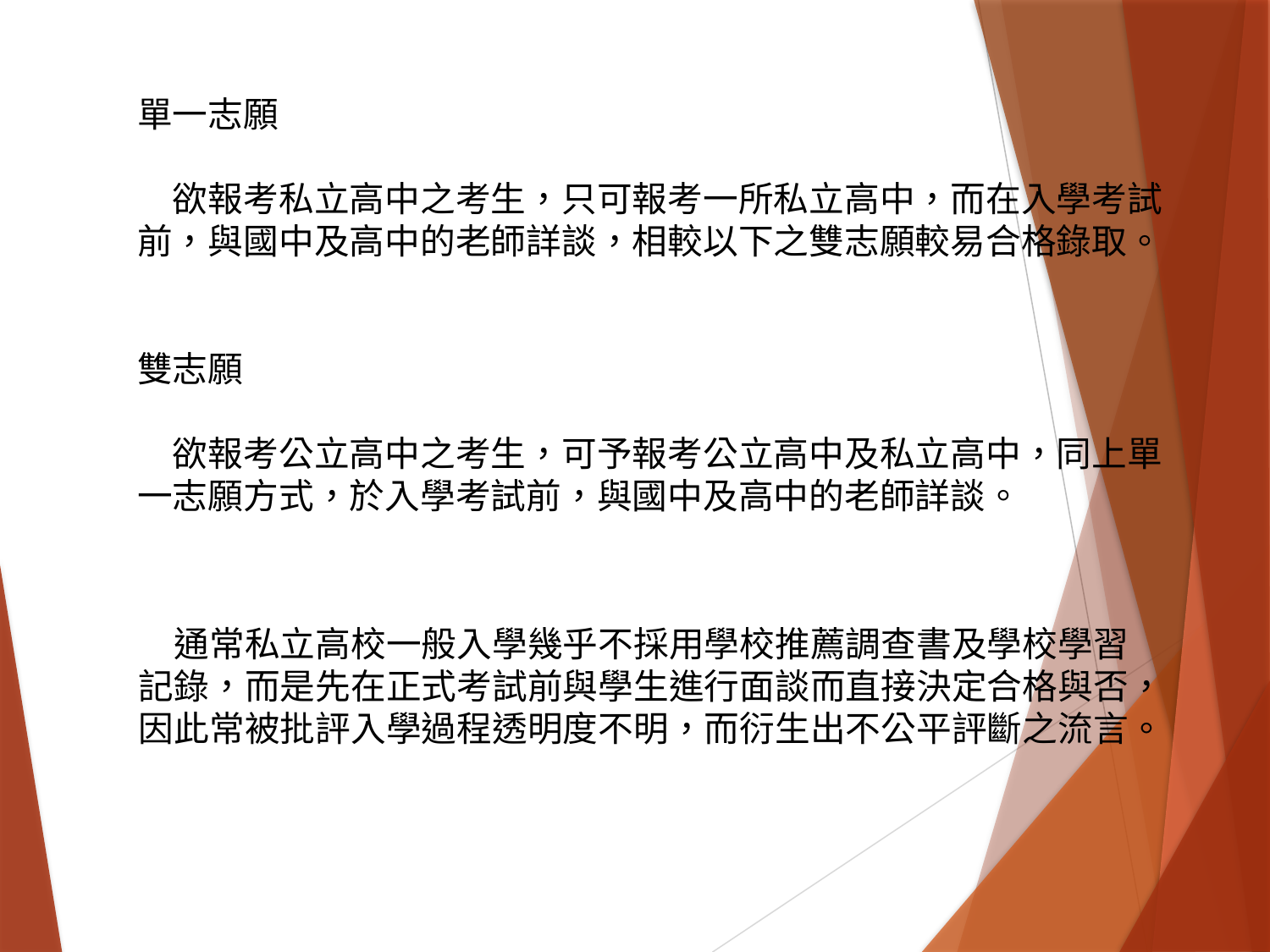

單一志願

　欲報考私立高中之考生，只可報考一所私立高中，而在入學考試前，與國中及高中的老師詳談，相較以下之雙志願較易合格錄取。

雙志願

　欲報考公立高中之考生，可予報考公立高中及私立高中，同上單一志願方式，於入學考試前，與國中及高中的老師詳談。
　通常私立高校一般入學幾乎不採用學校推薦調查書及學校學習記錄，而是先在正式考試前與學生進行面談而直接決定合格與否，因此常被批評入學過程透明度不明，而衍生出不公平評斷之流言。